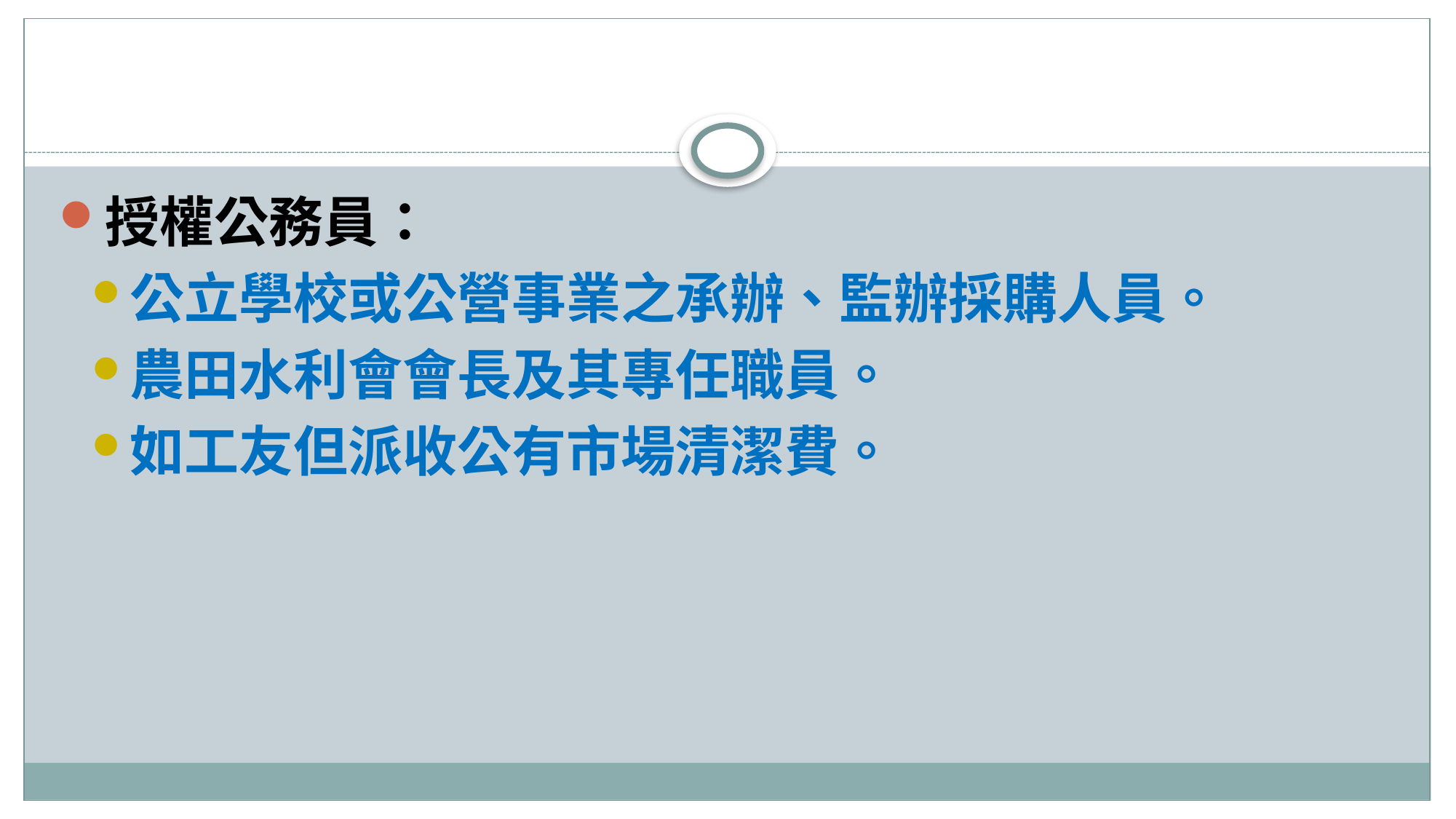

#
授權公務員：
公立學校或公營事業之承辦、監辦採購人員。
農田水利會會長及其專任職員。
如工友但派收公有市場清潔費。